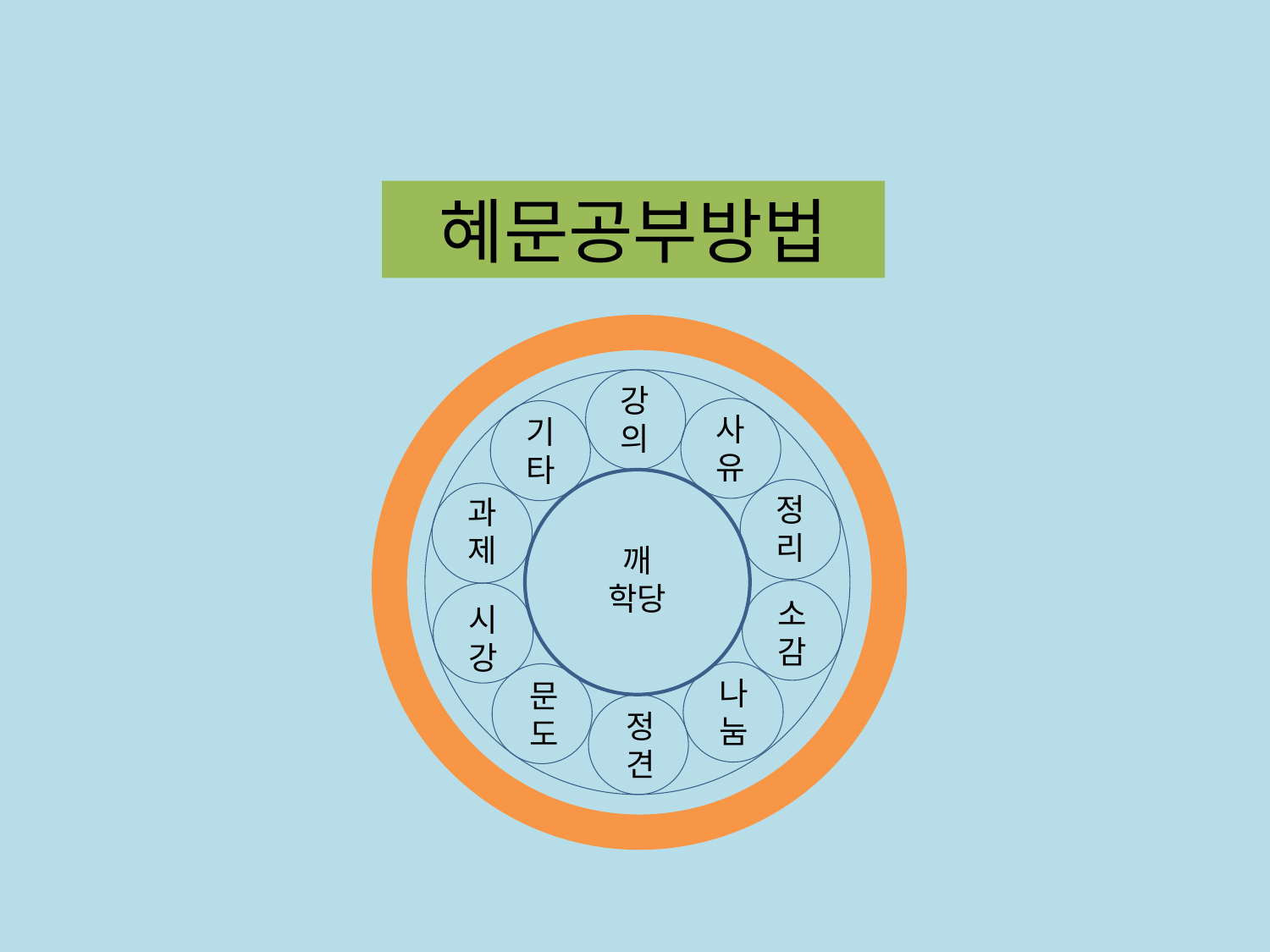

혜문공부방법

강의

사유

기타

정리

과제
깨
학당

소감

시
강

나눔

문도

정견